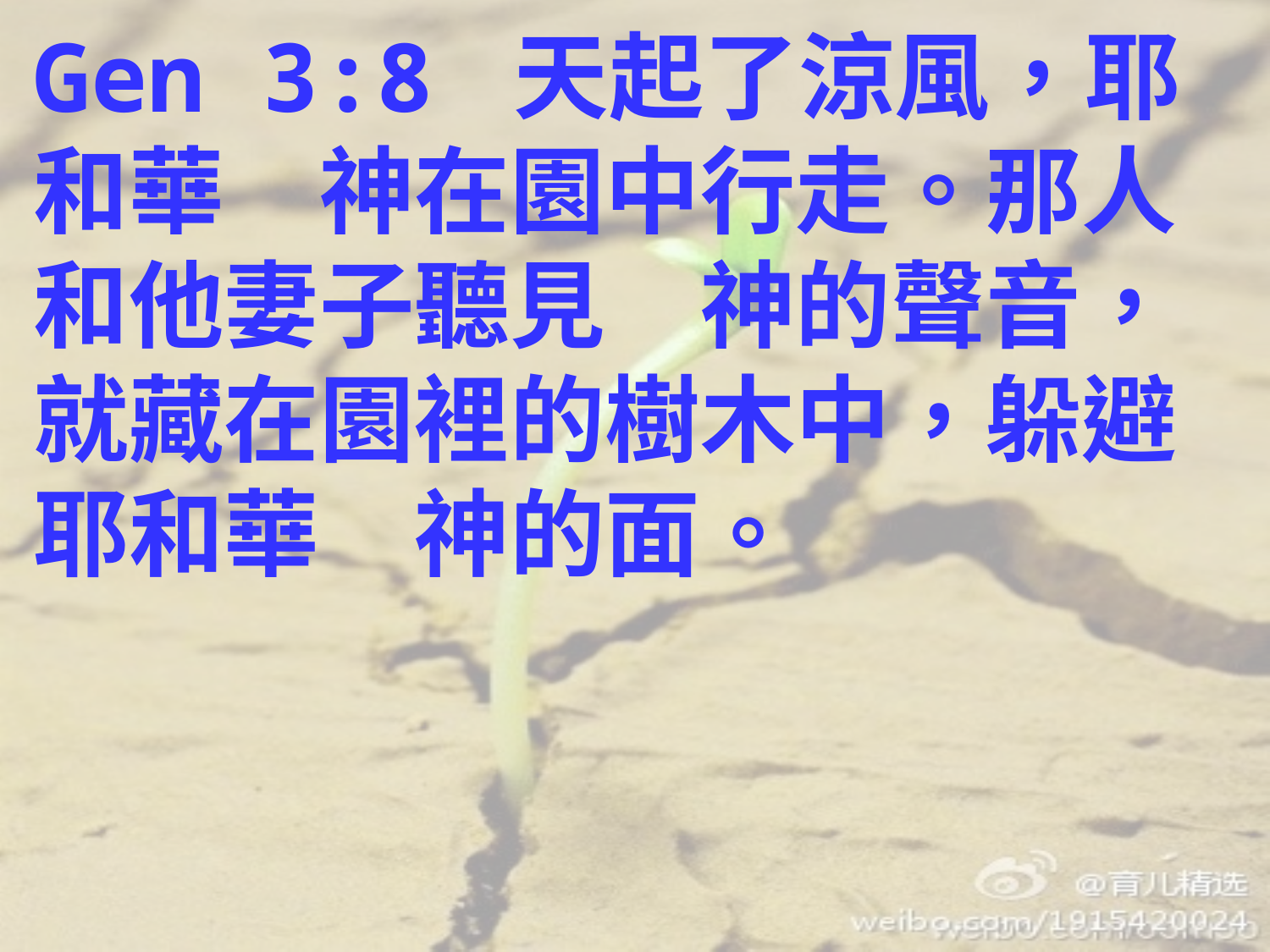

Gen 3:8 天起了涼風，耶和華　神在園中行走。那人和他妻子聽見　神的聲音，就藏在園裡的樹木中，躲避耶和華　神的面。